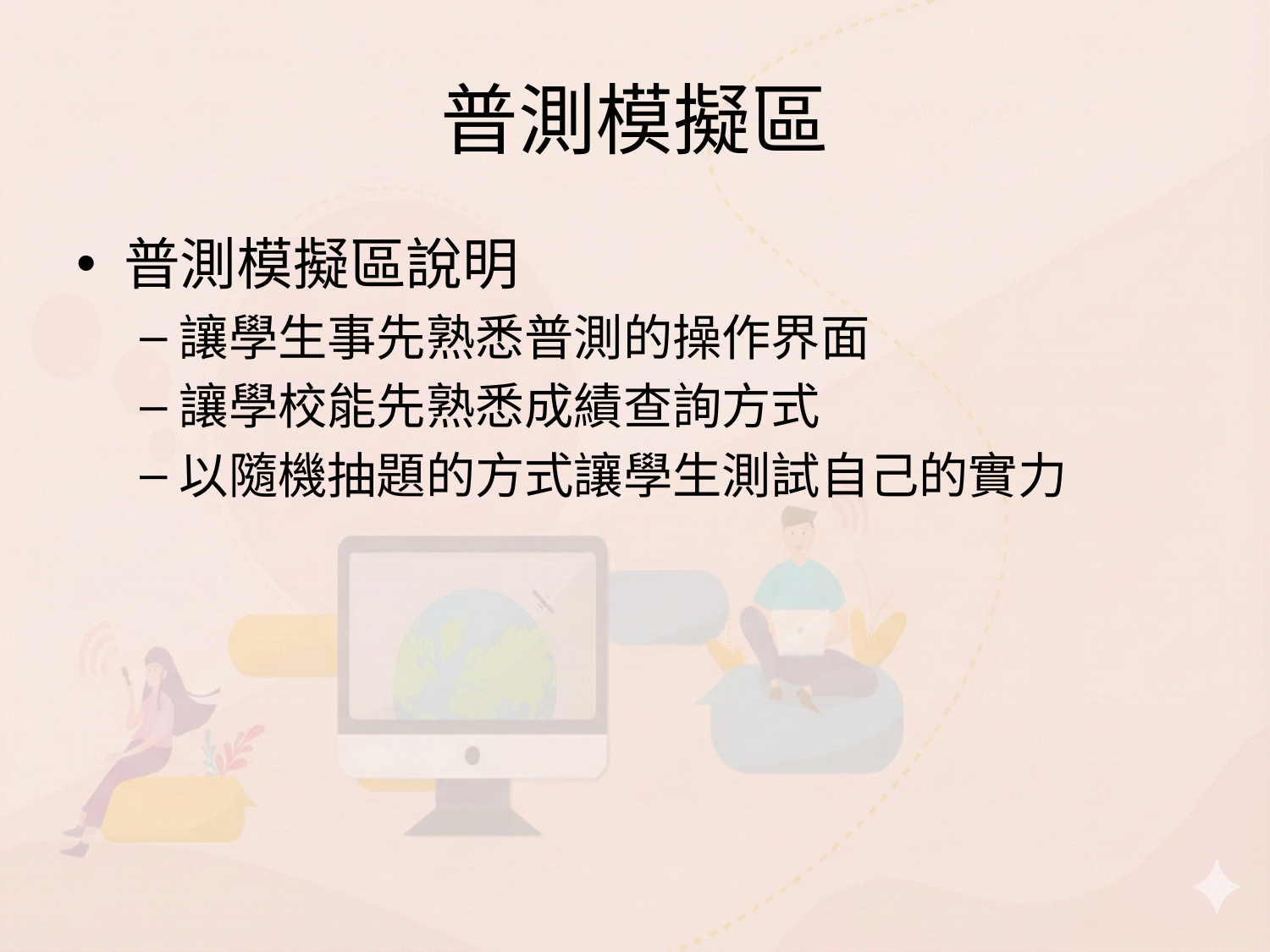

# 普測模擬區
普測模擬區說明
讓學生事先熟悉普測的操作界面
讓學校能先熟悉成績查詢方式
以隨機抽題的方式讓學生測試自己的實力